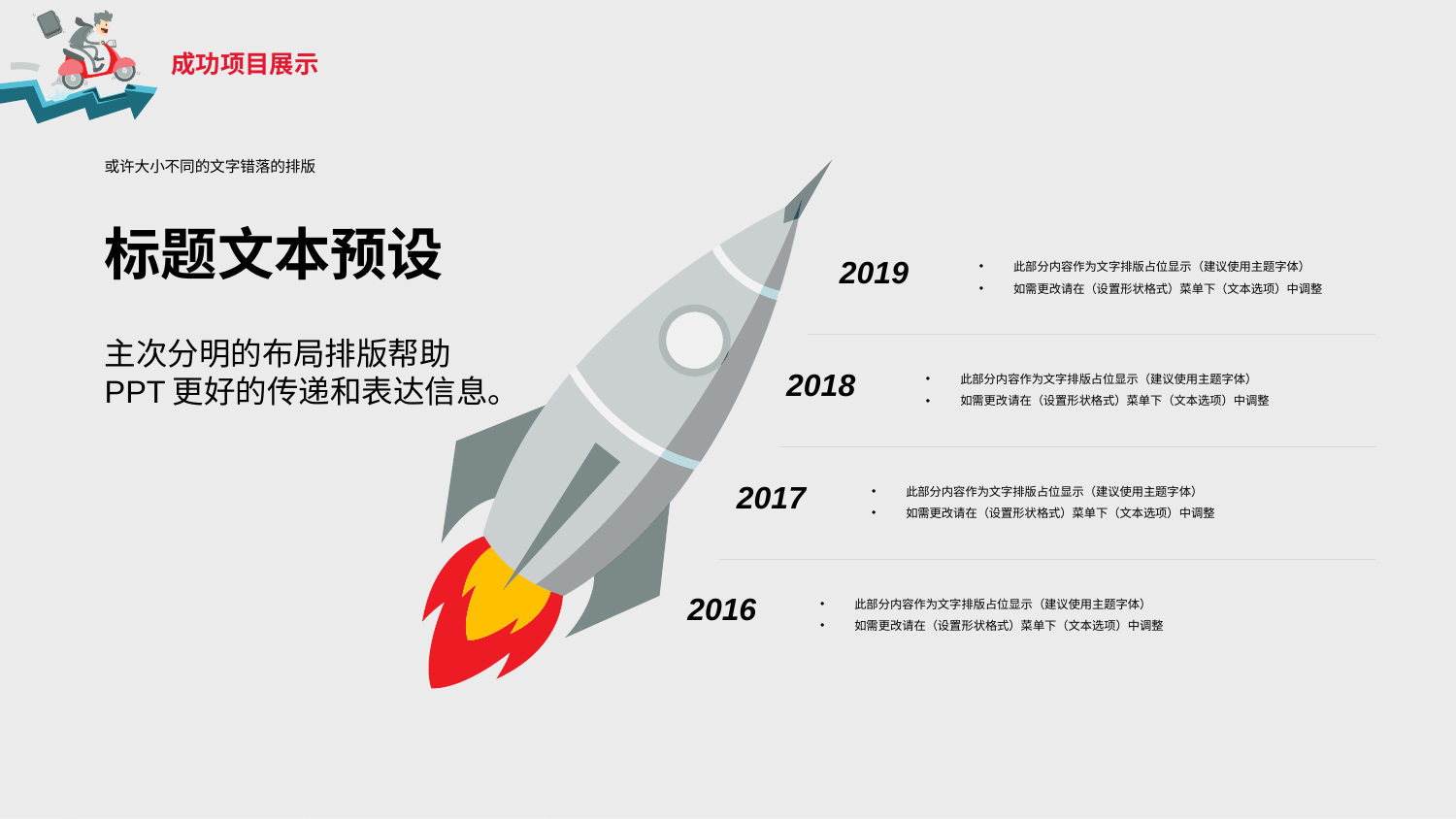

成功项目展示
或许大小不同的文字错落的排版
标题文本预设
主次分明的布局排版帮助PPT更好的传递和表达信息。

此部分内容作为文字排版占位显示（建议使用主题字体）
如需更改请在（设置形状格式）菜单下（文本选项）中调整
2019
此部分内容作为文字排版占位显示（建议使用主题字体）
如需更改请在（设置形状格式）菜单下（文本选项）中调整
2018
此部分内容作为文字排版占位显示（建议使用主题字体）
如需更改请在（设置形状格式）菜单下（文本选项）中调整
2017
此部分内容作为文字排版占位显示（建议使用主题字体）
如需更改请在（设置形状格式）菜单下（文本选项）中调整
2016